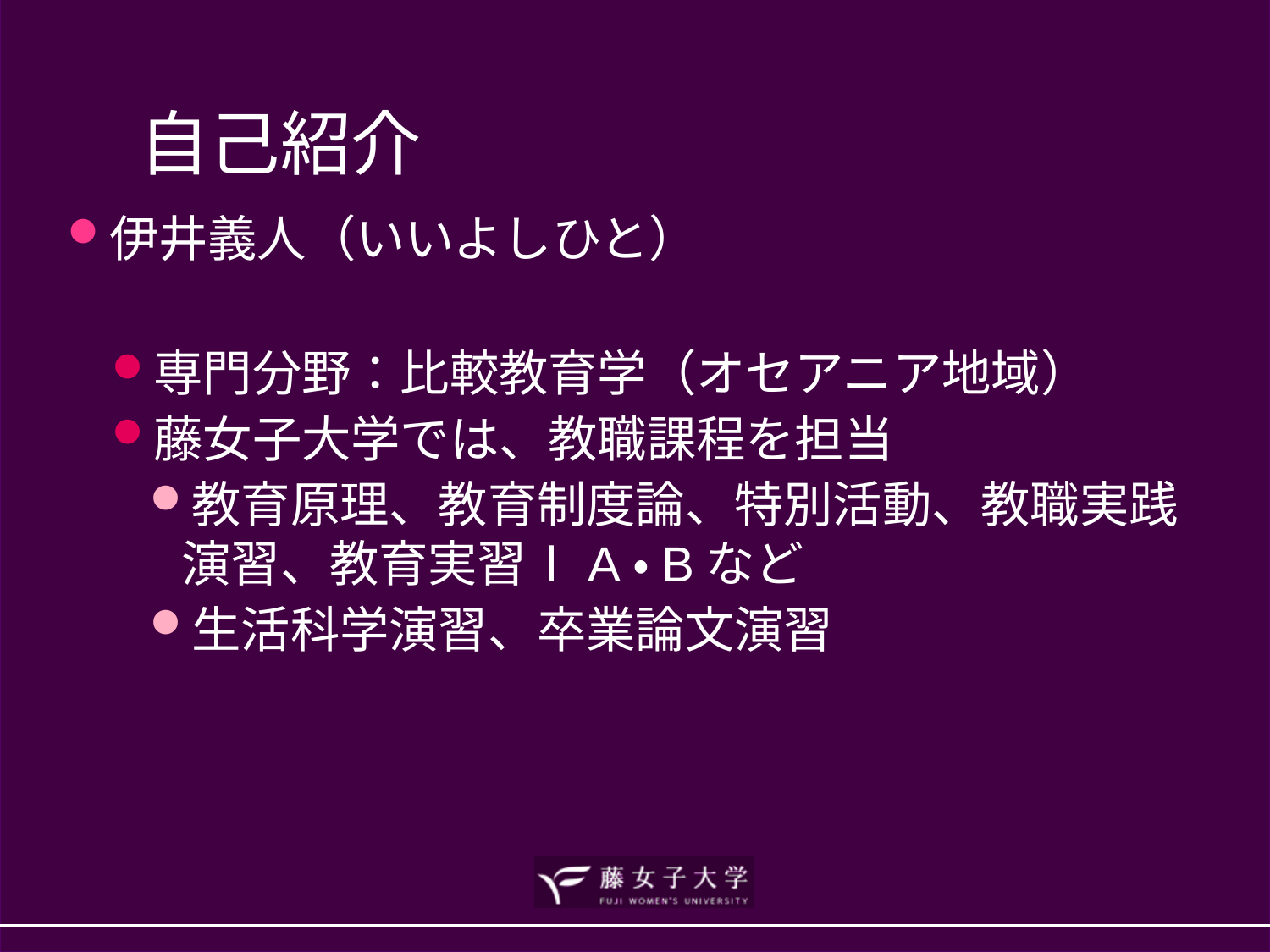

# 自己紹介
伊井義人（いいよしひと）

専門分野：比較教育学（オセアニア地域）
藤女子大学では、教職課程を担当
教育原理、教育制度論、特別活動、教職実践演習、教育実習ⅠA・Bなど
生活科学演習、卒業論文演習